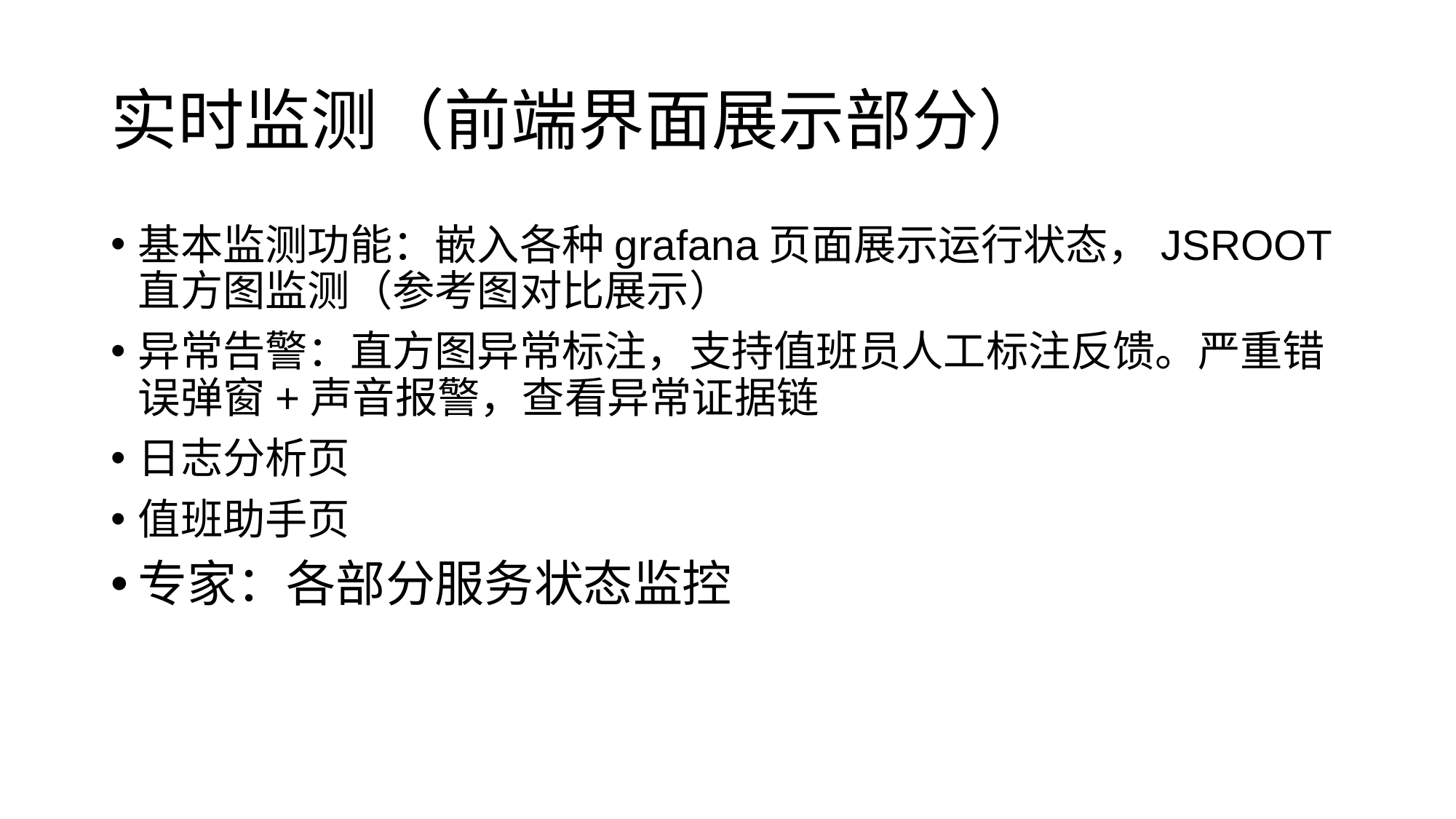

# 实时监测（前端界面展示部分）
基本监测功能：嵌入各种grafana页面展示运行状态，JSROOT直方图监测（参考图对比展示）
异常告警：直方图异常标注，支持值班员人工标注反馈。严重错误弹窗+声音报警，查看异常证据链
日志分析页
值班助手页
专家：各部分服务状态监控